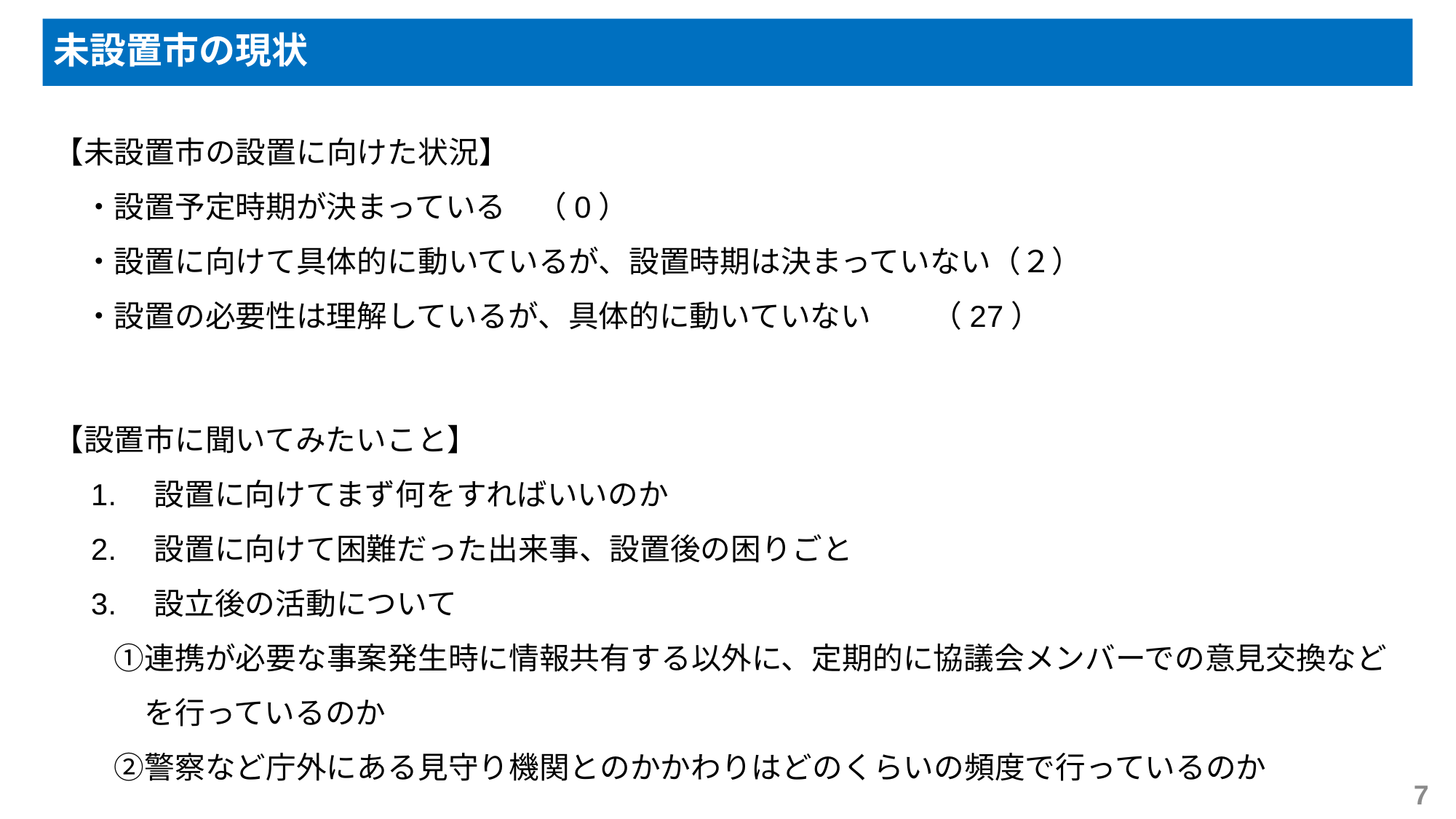

未設置市の現状
【未設置市の設置に向けた状況】
　・設置予定時期が決まっている　（0）
　・設置に向けて具体的に動いているが、設置時期は決まっていない（２）
　・設置の必要性は理解しているが、具体的に動いていない　　（27）
【設置市に聞いてみたいこと】
　1.　設置に向けてまず何をすればいいのか
　2.　設置に向けて困難だった出来事、設置後の困りごと
　3.　設立後の活動について
　　①連携が必要な事案発生時に情報共有する以外に、定期的に協議会メンバーでの意見交換など
　　　を行っているのか
　　②警察など庁外にある見守り機関とのかかわりはどのくらいの頻度で行っているのか

7